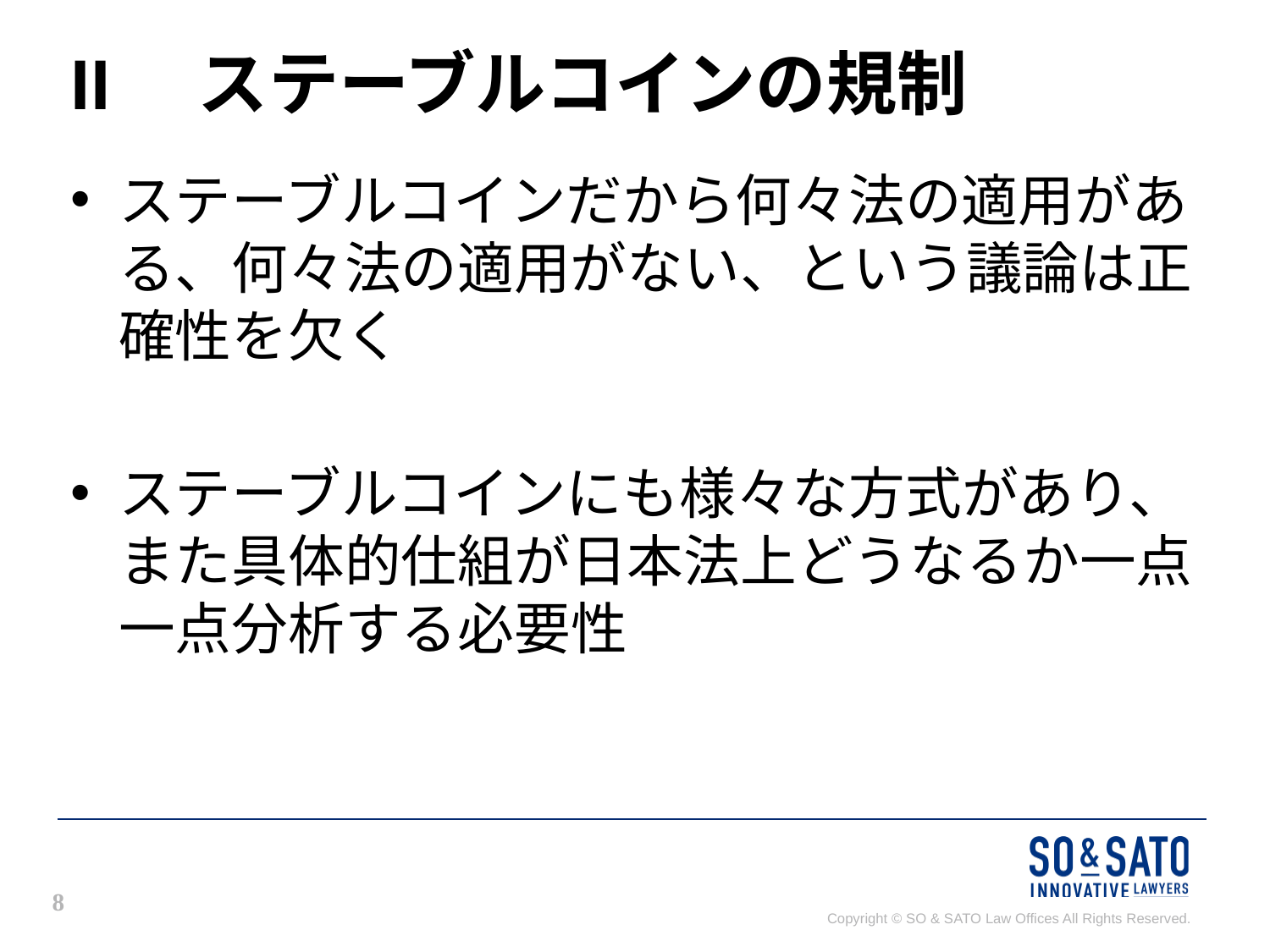

# II	ステーブルコインの規制
ステーブルコインだから何々法の適用がある、何々法の適用がない、という議論は正確性を欠く

ステーブルコインにも様々な方式があり、また具体的仕組が日本法上どうなるか一点一点分析する必要性
8